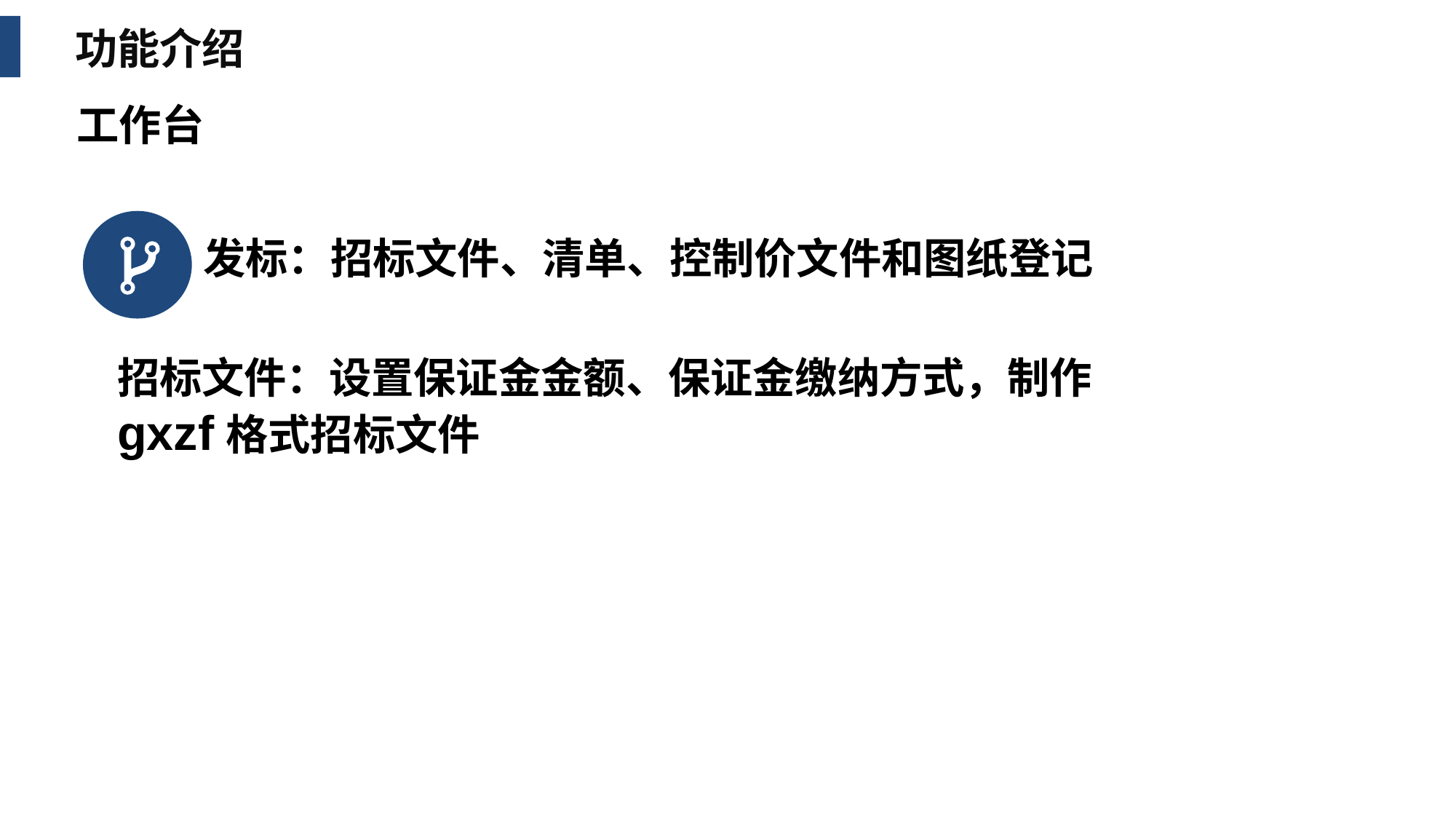

功能介绍
工作台

发标：招标文件、清单、控制价文件和图纸登记
招标文件：设置保证金金额、保证金缴纳方式，制作gxzf格式招标文件